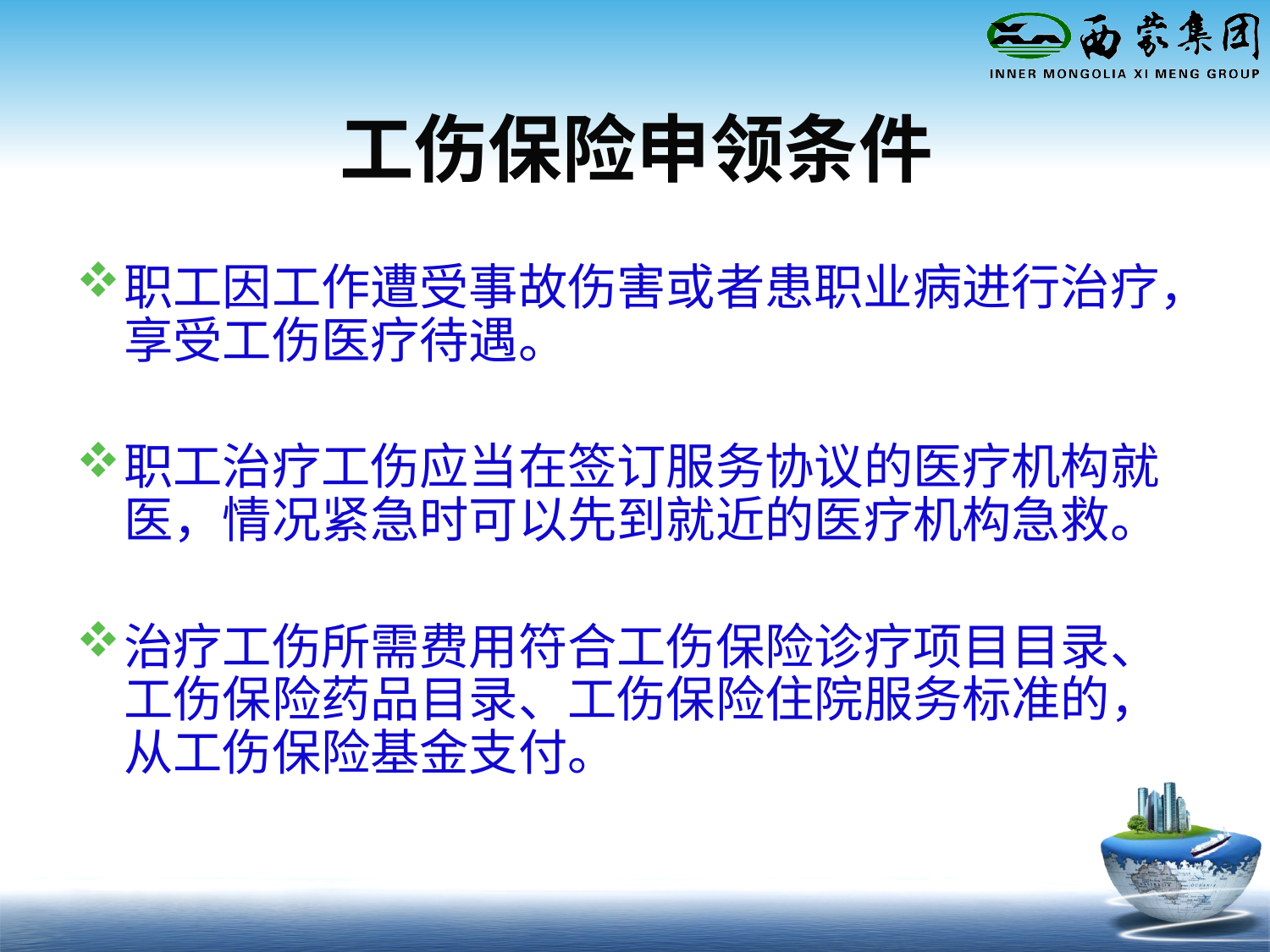

工伤保险申领条件
职工因工作遭受事故伤害或者患职业病进行治疗，享受工伤医疗待遇。

职工治疗工伤应当在签订服务协议的医疗机构就医，情况紧急时可以先到就近的医疗机构急救。

治疗工伤所需费用符合工伤保险诊疗项目目录、工伤保险药品目录、工伤保险住院服务标准的，从工伤保险基金支付。